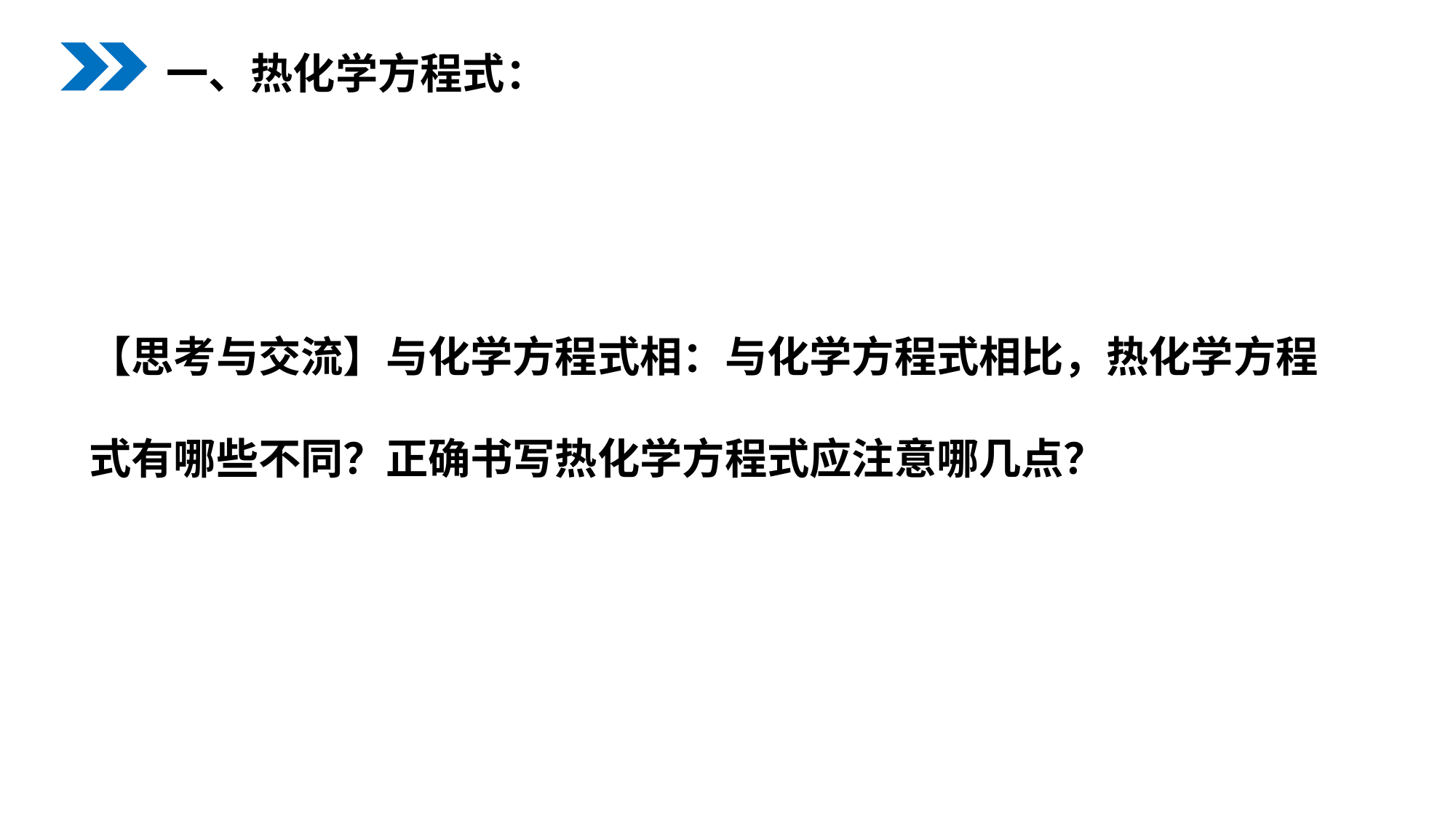

一、热化学方程式：
【思考与交流】与化学方程式相：与化学方程式相比，热化学方程式有哪些不同？正确书写热化学方程式应注意哪几点？